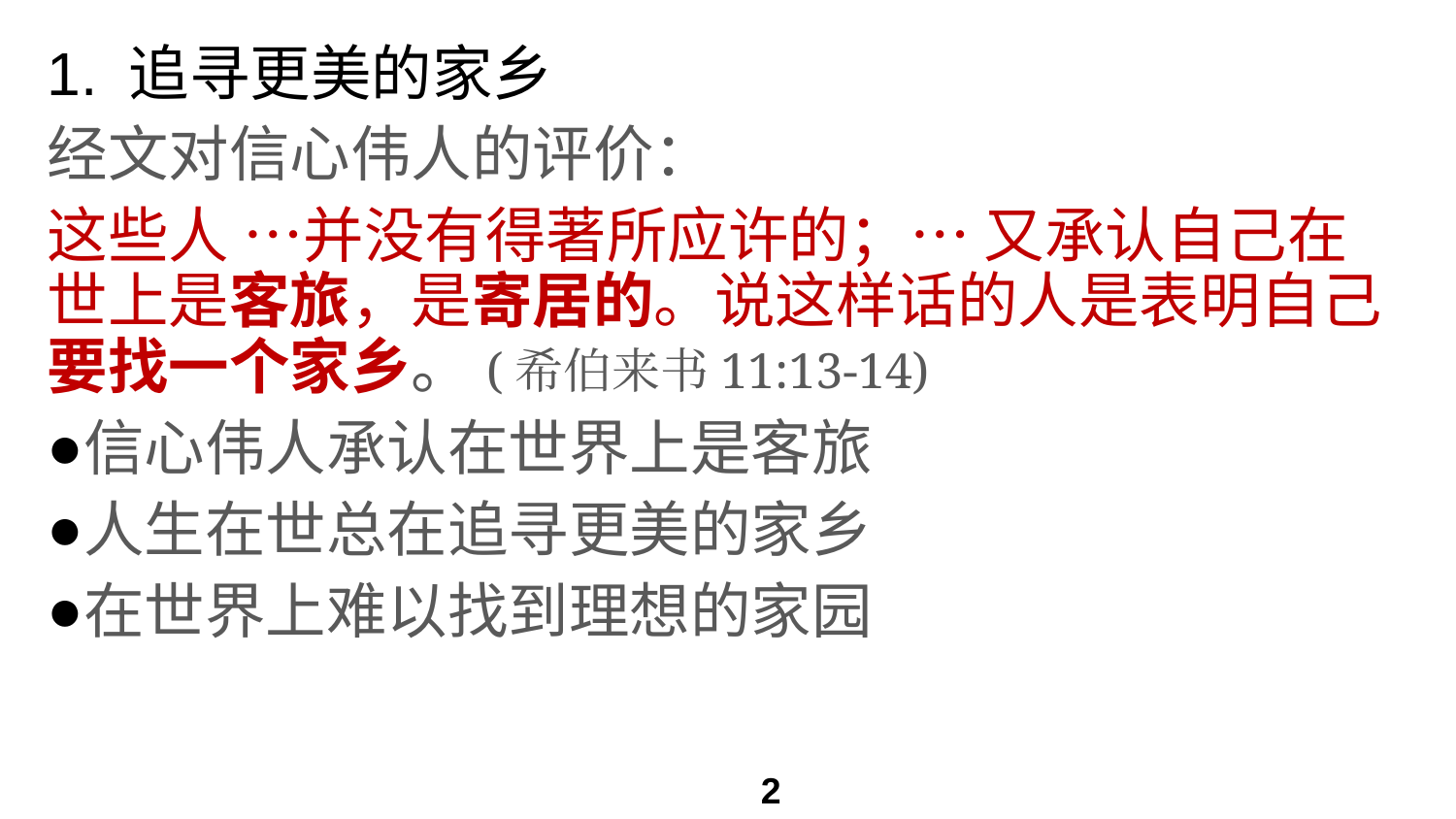

# 1. 追寻更美的家乡
经文对信心伟人的评价：
这些人 …并没有得著所应许的；… 又承认自己在世上是客旅，是寄居的。说这样话的人是表明自己要找一个家乡。(希伯来书11:13-14)
信心伟人承认在世界上是客旅
人生在世总在追寻更美的家乡
在世界上难以找到理想的家园

2